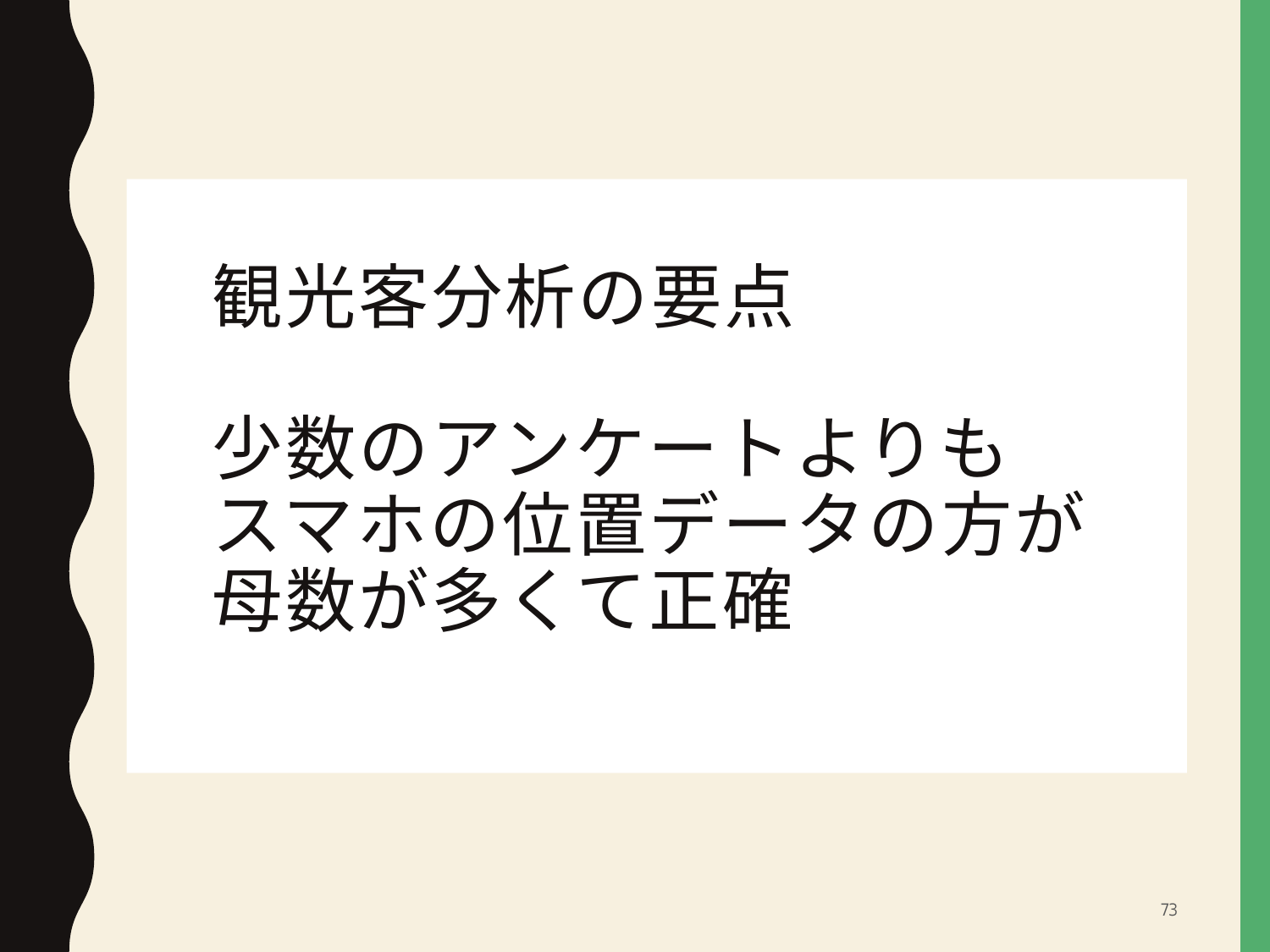

# 観光客分析の要点 　少数のアンケートよりも 　スマホの位置データの方が 　母数が多くて正確
73